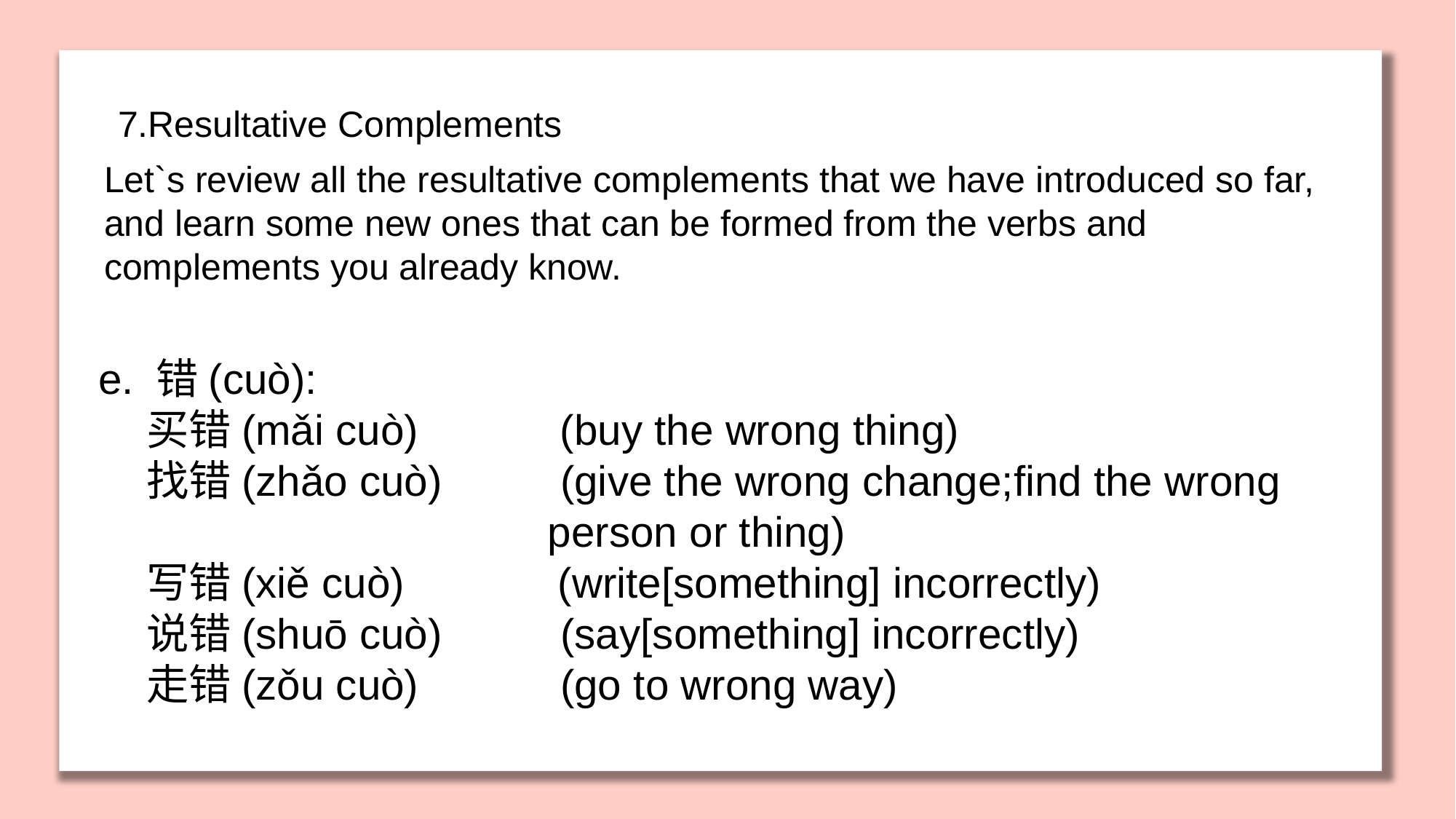

7.Resultative Complements
Let`s review all the resultative complements that we have introduced so far, and learn some new ones that can be formed from the verbs and complements you already know.
e. 错(cuò):
    买错(mǎi cuò)            (buy the wrong thing)
    找错(zhǎo cuò)          (give the wrong change;find the wrong
                                      person or thing)
    写错(xiě cuò)             (write[something] incorrectly)
    说错(shuō cuò)          (say[something] incorrectly)
    走错(zǒu cuò)            (go to wrong way)